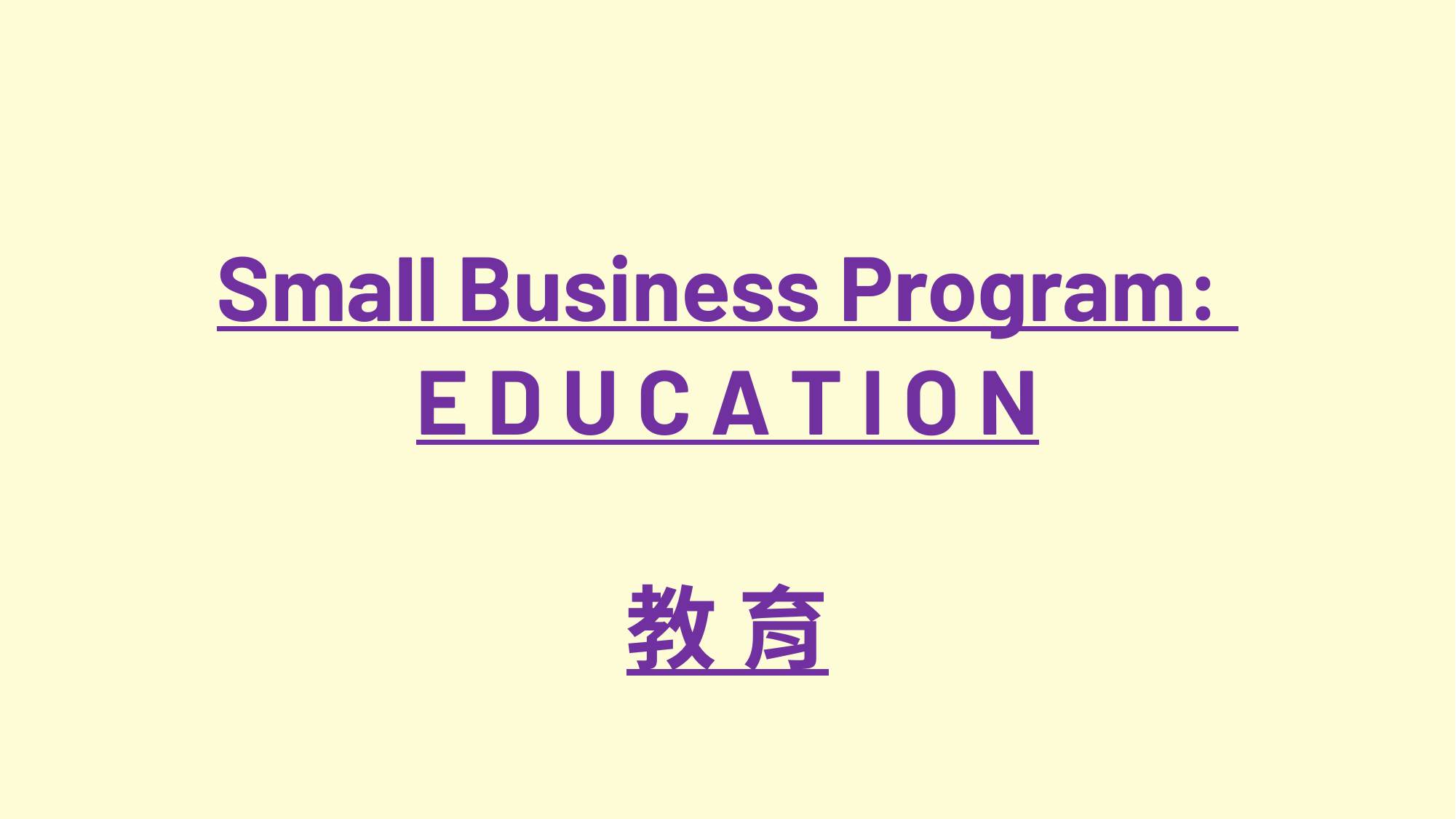

Small Business Program:
E D U C A T I O N

教 育